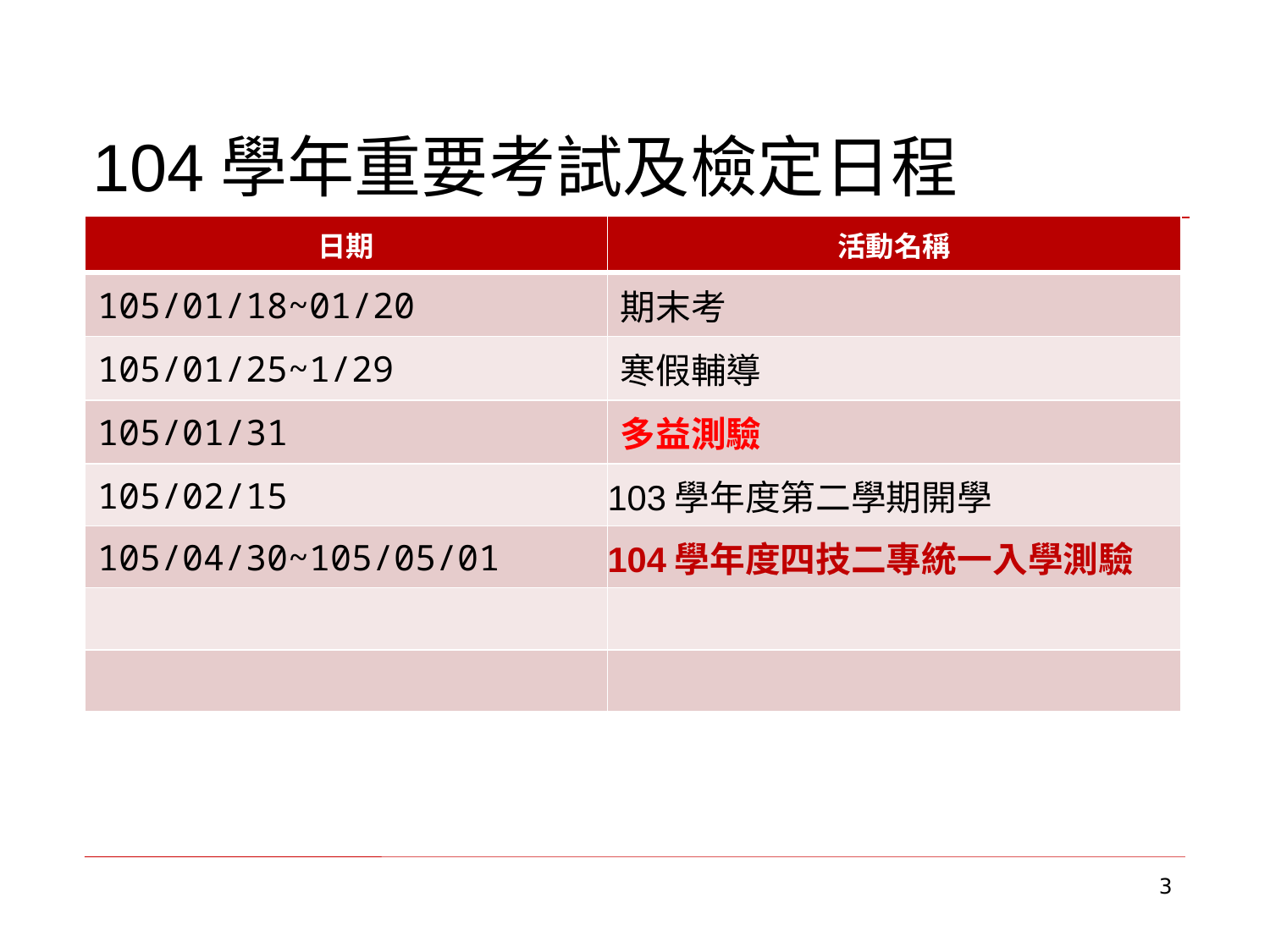

# 104學年重要考試及檢定日程
| 日期 | 活動名稱 |
| --- | --- |
| 105/01/18~01/20 | 期末考 |
| 105/01/25~1/29 | 寒假輔導 |
| 105/01/31 | 多益測驗 |
| 105/02/15 | 103學年度第二學期開學 |
| 105/04/30~105/05/01 | 104學年度四技二專統一入學測驗 |
|  |  |
|  |  |
3